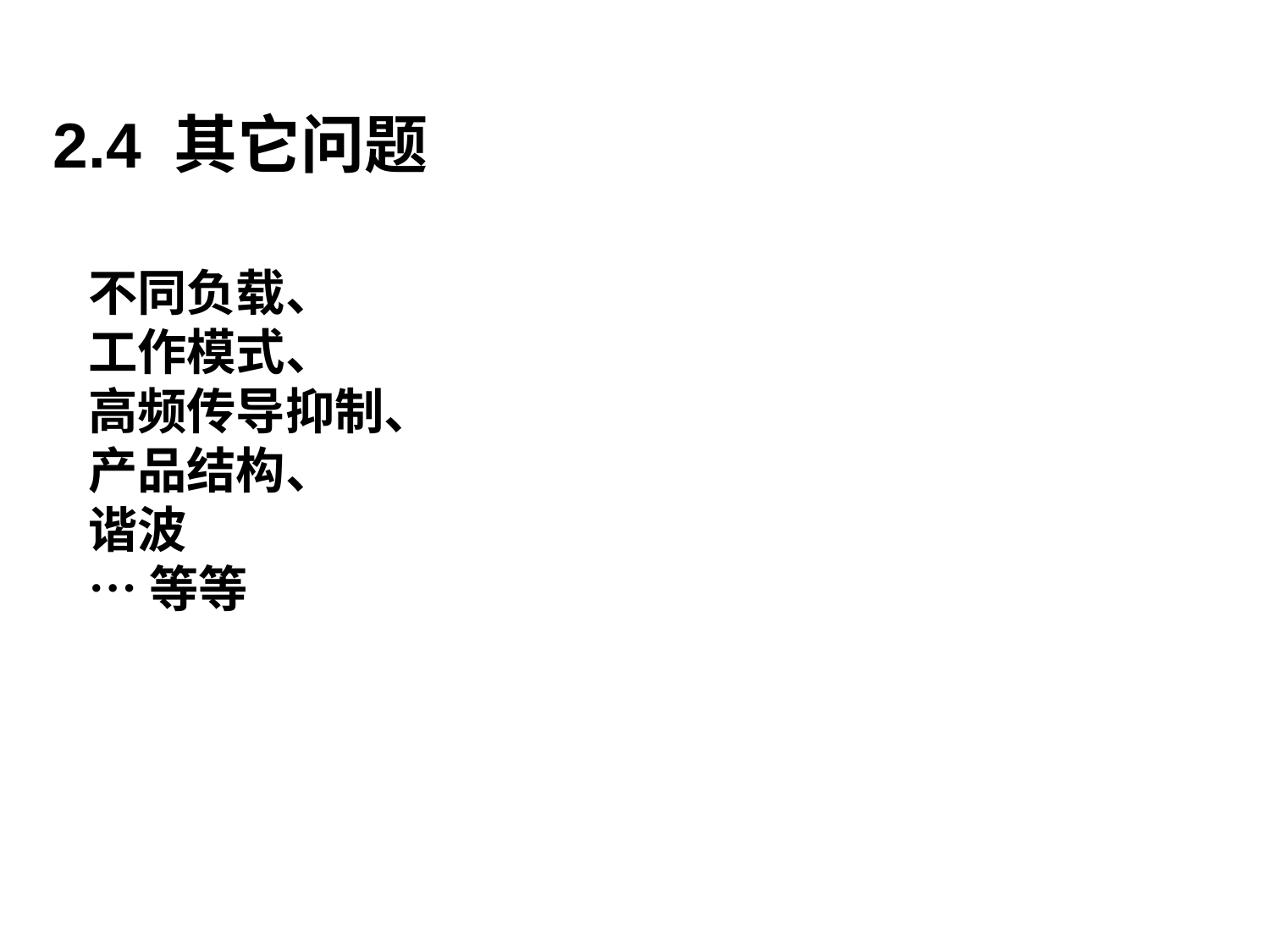

2.4 其它问题
不同负载、
工作模式、
高频传导抑制、
产品结构、
谐波
…等等

13